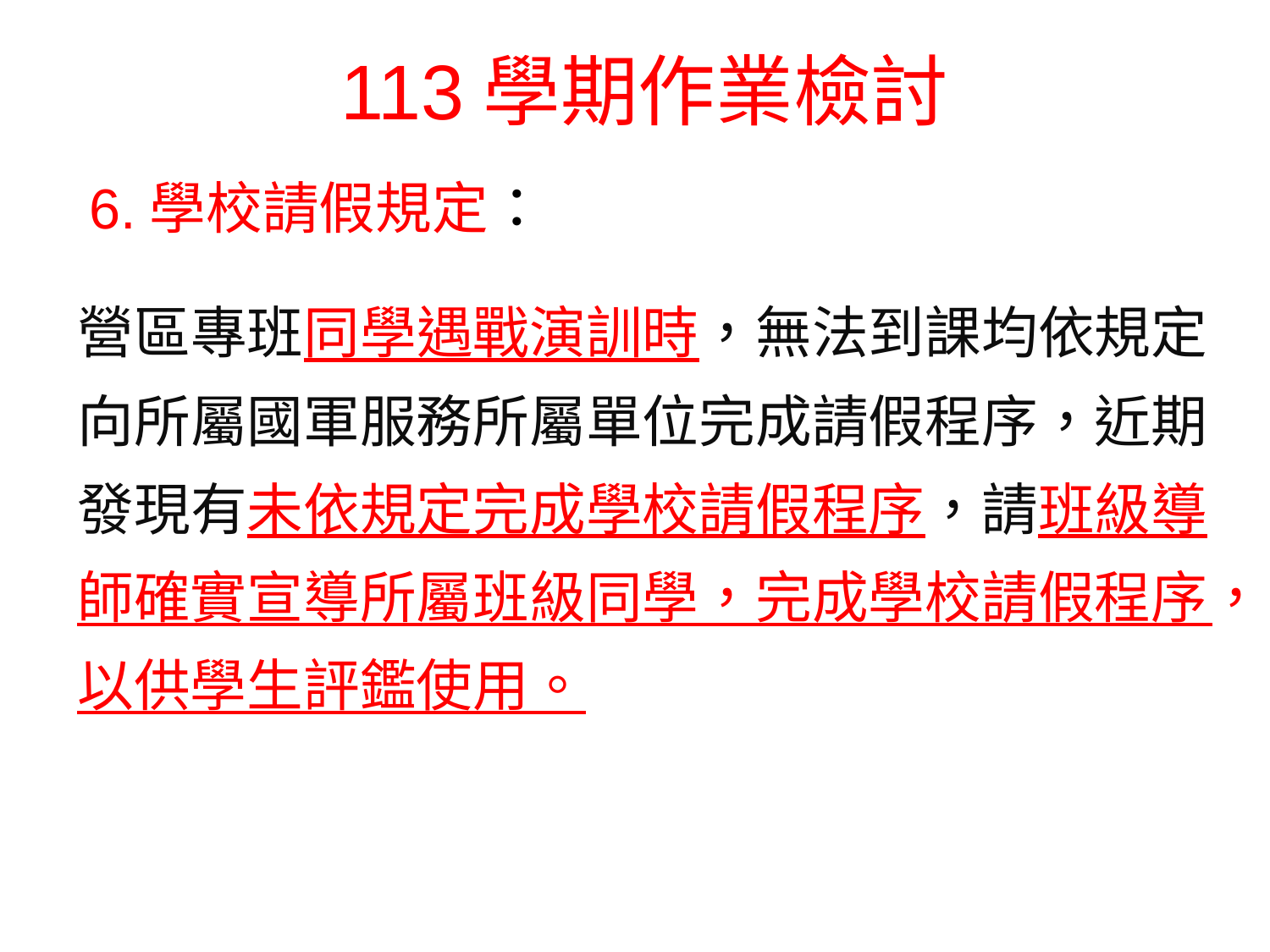

113學期作業檢討
6.學校請假規定：
營區專班同學遇戰演訓時，無法到課均依規定向所屬國軍服務所屬單位完成請假程序，近期發現有未依規定完成學校請假程序，請班級導師確實宣導所屬班級同學，完成學校請假程序，以供學生評鑑使用。